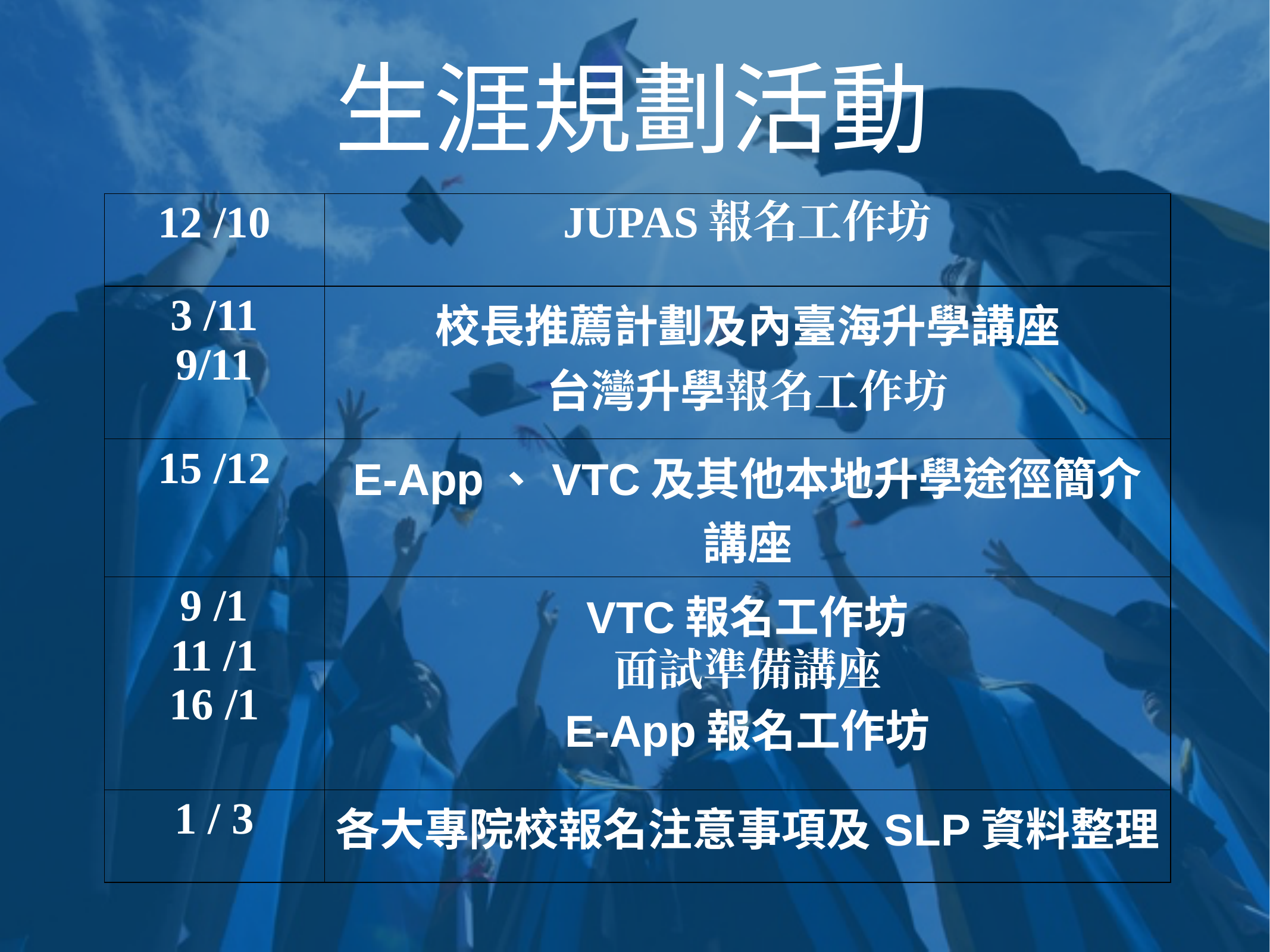

# 生涯規劃活動
| 12 /10 | JUPAS報名工作坊 |
| --- | --- |
| 3 /11 9/11 | 校長推薦計劃及內臺海升學講座 台灣升學報名工作坊 |
| 15 /12 | E-App、VTC及其他本地升學途徑簡介講座 |
| 9 /1 11 /1 16 /1 | VTC報名工作坊 面試準備講座 E-App報名工作坊 |
| 1 / 3 | 各大專院校報名注意事項及SLP資料整理 |